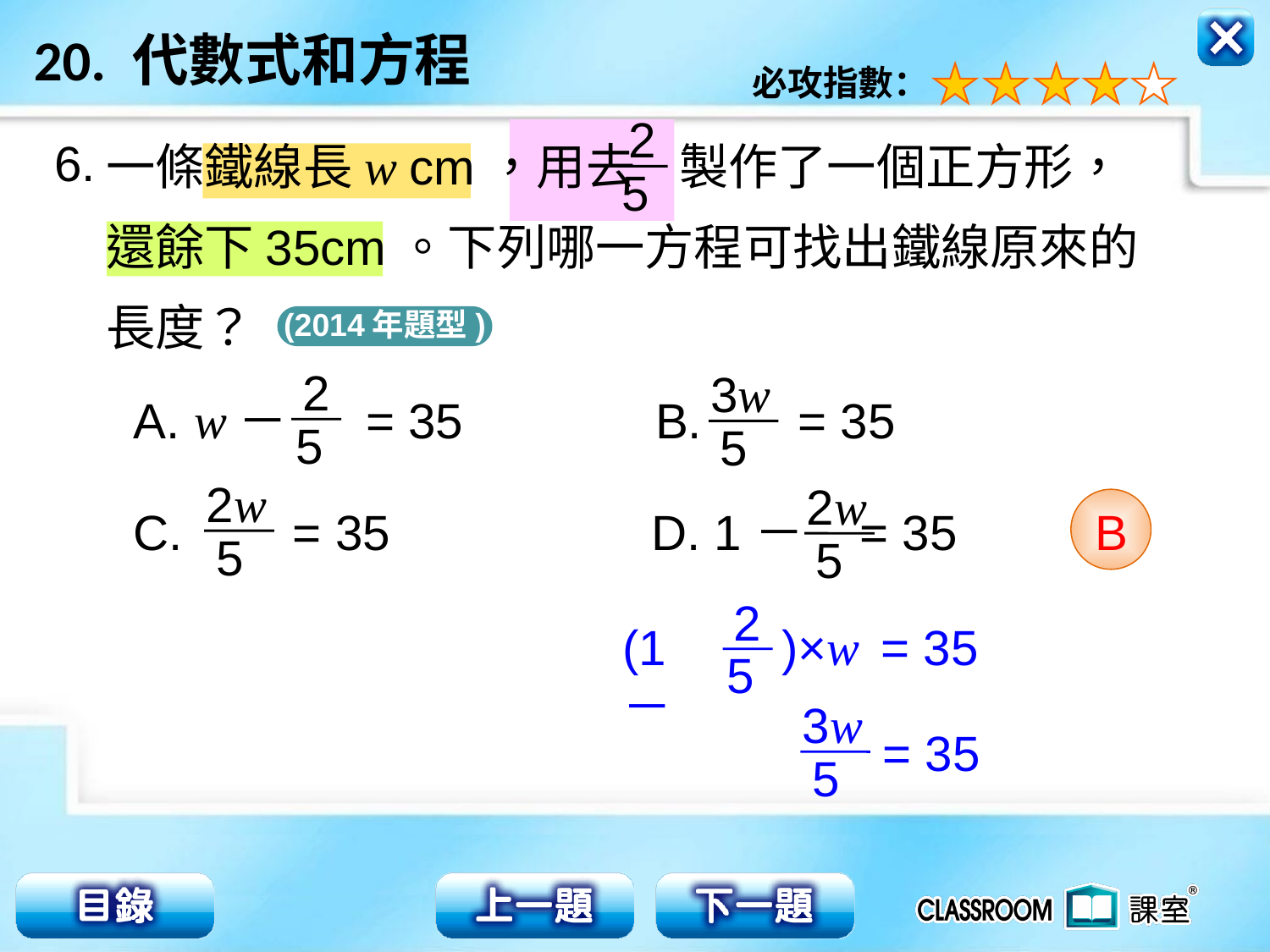

2
5

6.
一條鐵線長w cm，用去    製作了一個正方形，
還餘下35cm。下列哪一方程可找出鐵線原來的
長度？

(2014年題型)
2
5

3w
5

A. w－      = 35              B.       = 35
C.        = 35                   D. 1－    = 35
2w
5

2w
5

B
2
5

(1－
)×w
= 35
3w
5

= 35